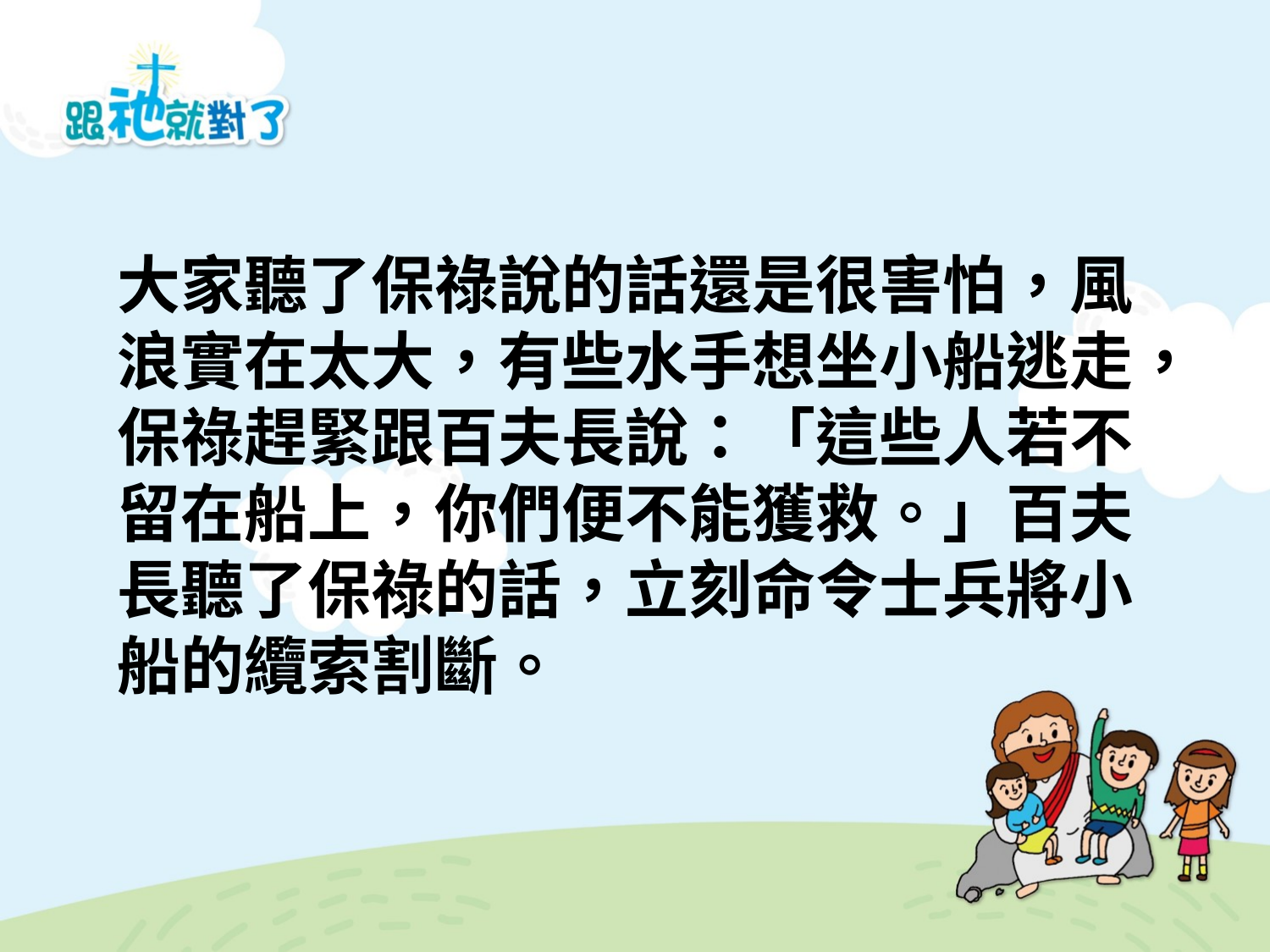

大家聽了保祿說的話還是很害怕，風浪實在太大，有些水手想坐小船逃走，保祿趕緊跟百夫長說：「這些人若不留在船上，你們便不能獲救。」百夫長聽了保祿的話，立刻命令士兵將小船的纜索割斷。